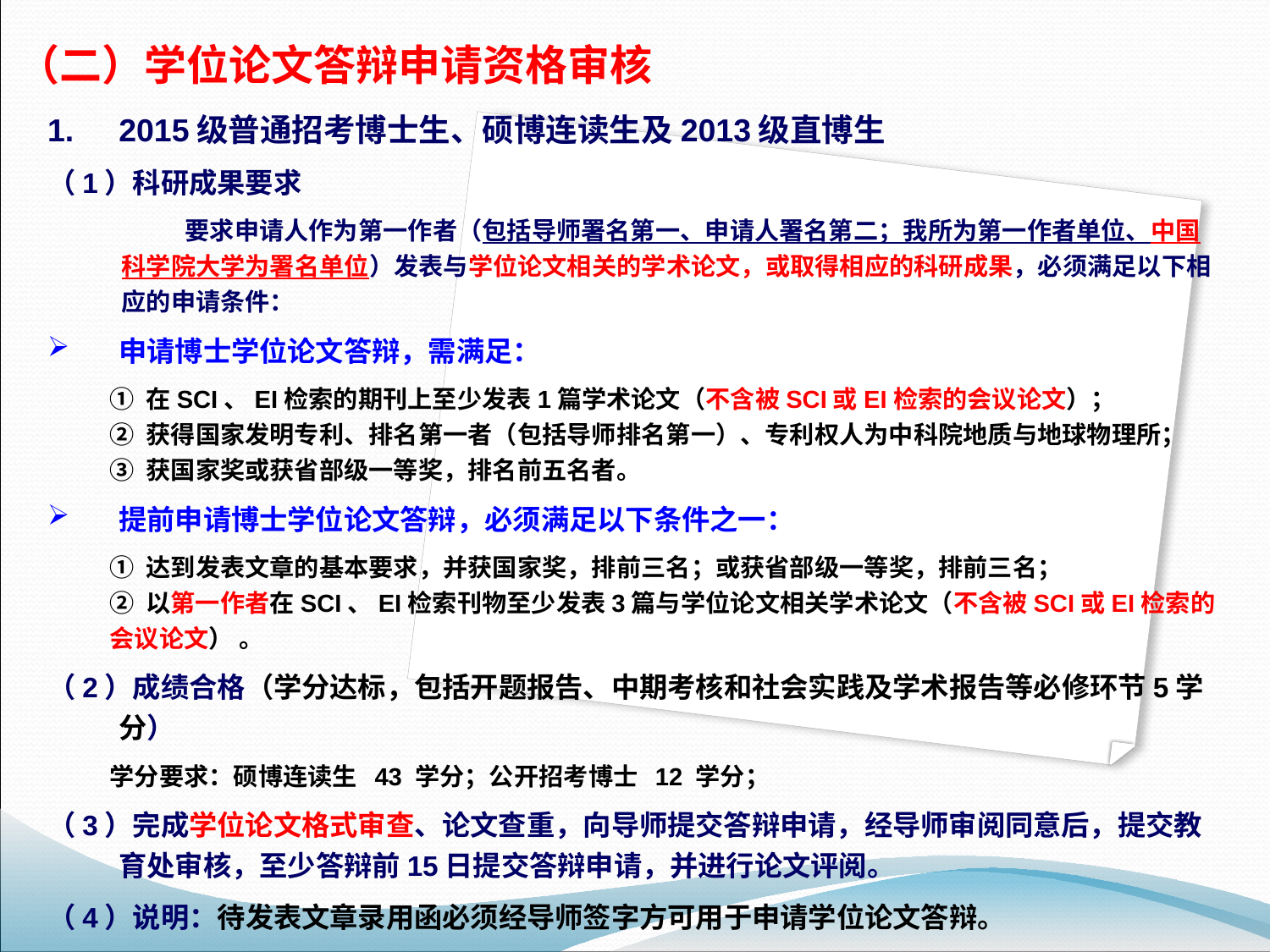

（二）学位论文答辩申请资格审核
2015级普通招考博士生、硕博连读生及2013级直博生
（1）科研成果要求
要求申请人作为第一作者（包括导师署名第一、申请人署名第二；我所为第一作者单位、中国科学院大学为署名单位）发表与学位论文相关的学术论文，或取得相应的科研成果，必须满足以下相应的申请条件：
申请博士学位论文答辩，需满足：
① 在SCI、EI检索的期刊上至少发表1篇学术论文（不含被SCI或EI检索的会议论文）；
② 获得国家发明专利、排名第一者（包括导师排名第一）、专利权人为中科院地质与地球物理所；
③ 获国家奖或获省部级一等奖，排名前五名者。
提前申请博士学位论文答辩，必须满足以下条件之一：
① 达到发表文章的基本要求，并获国家奖，排前三名；或获省部级一等奖，排前三名；
② 以第一作者在SCI、EI检索刊物至少发表3篇与学位论文相关学术论文（不含被SCI或EI检索的会议论文） 。
（2）成绩合格（学分达标，包括开题报告、中期考核和社会实践及学术报告等必修环节5学分）
学分要求：硕博连读生  43 学分；公开招考博士  12 学分；
（3）完成学位论文格式审查、论文查重，向导师提交答辩申请，经导师审阅同意后，提交教育处审核，至少答辩前15日提交答辩申请，并进行论文评阅。
（4）说明：待发表文章录用函必须经导师签字方可用于申请学位论文答辩。